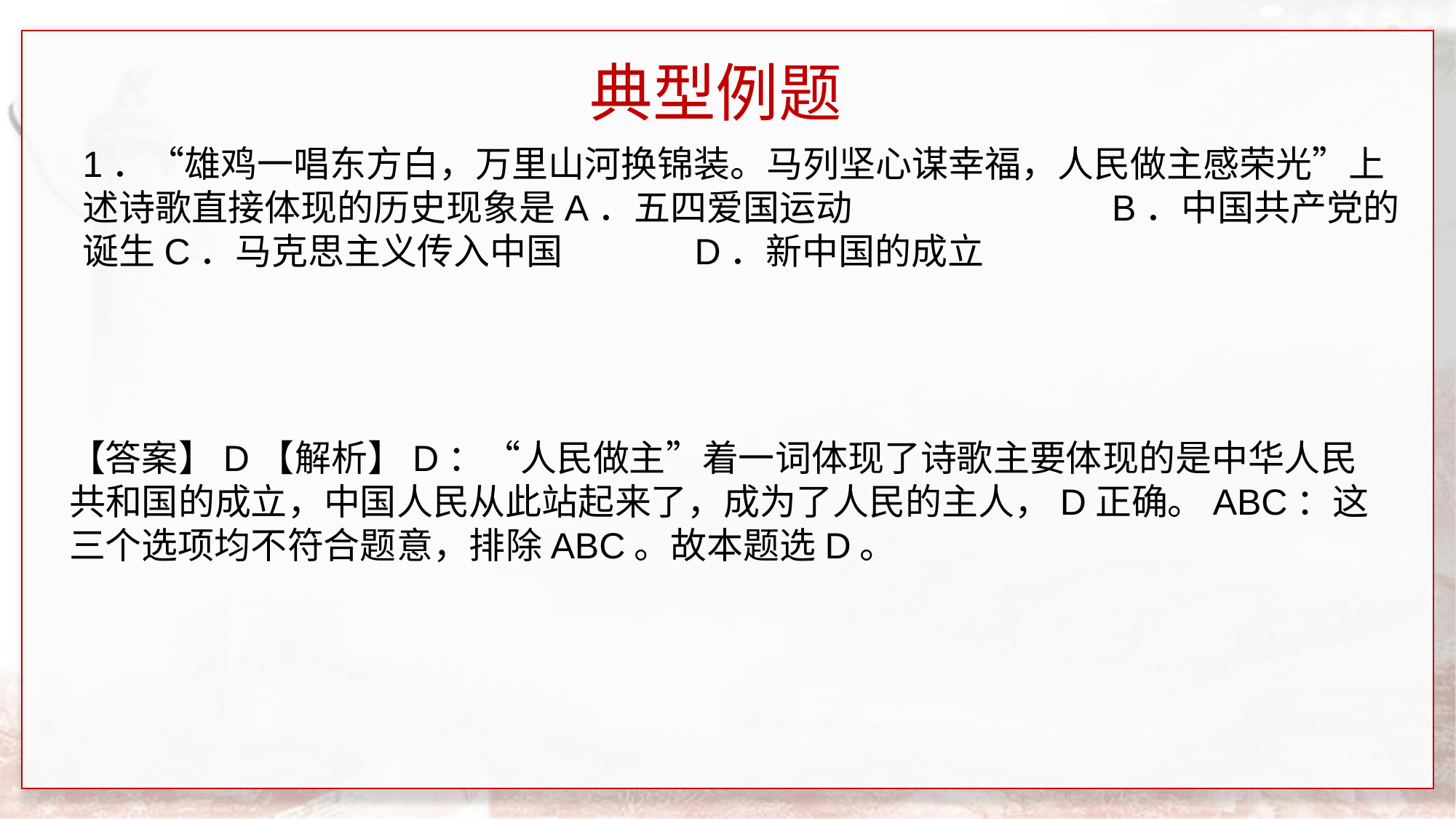

典型例题
1．“雄鸡一唱东方白，万里山河换锦装。马列坚心谋幸福，人民做主感荣光”上述诗歌直接体现的历史现象是A．五四爱国运动	                  B．中国共产党的诞生C．马克思主义传入中国	       D．新中国的成立

【答案】D【解析】D：“人民做主”着一词体现了诗歌主要体现的是中华人民共和国的成立，中国人民从此站起来了，成为了人民的主人，D正确。ABC：这三个选项均不符合题意，排除ABC。故本题选D。